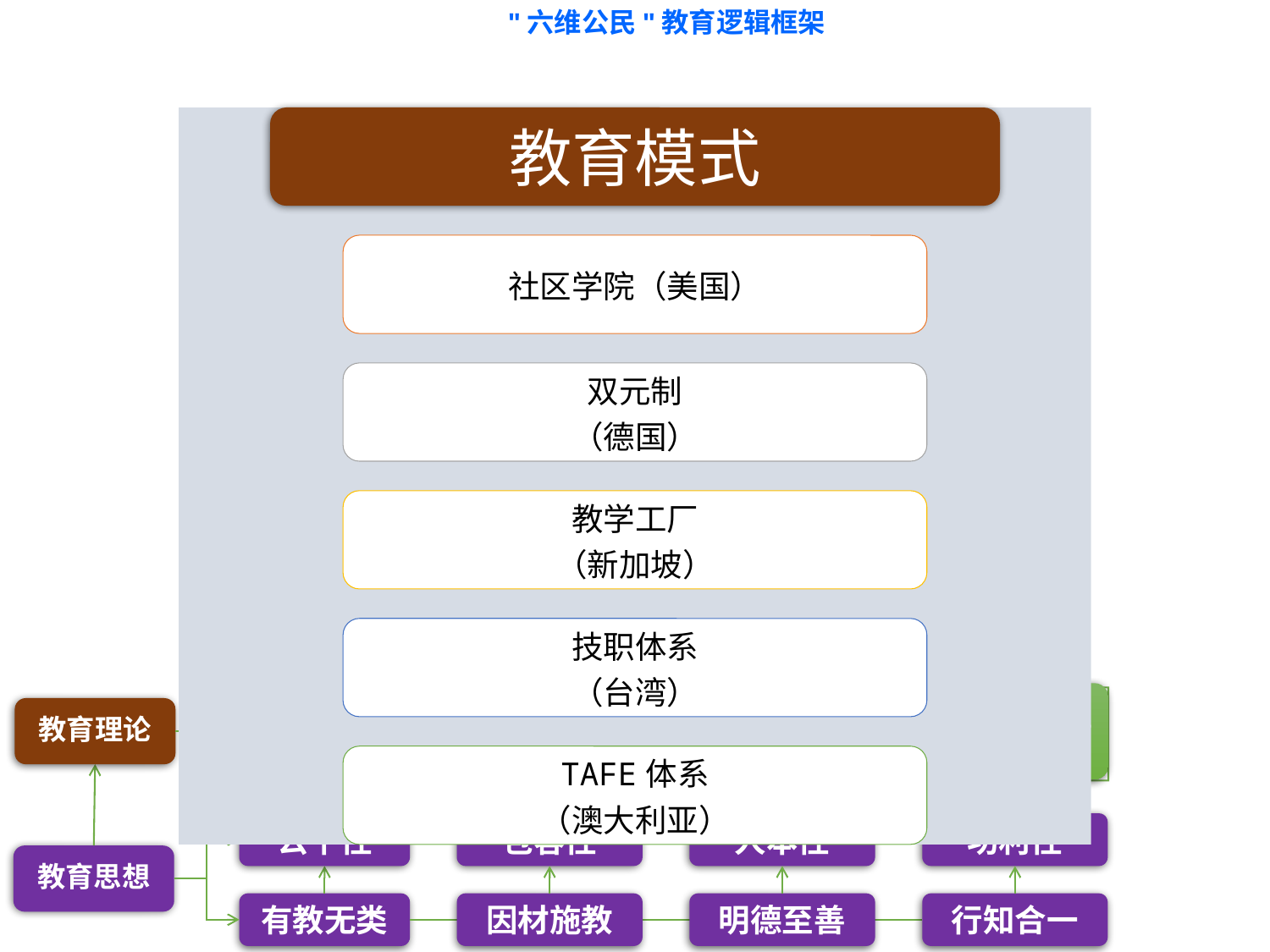

教育模式
社区学院（美国）
双元制
（德国）
教学工厂
（新加坡）
技职体系
（台湾）
TAFE体系
（澳大利亚）

教育人类学
社会学
教育学
心理学
脑神经科学
教育哲学
组织行为学
文化动力学
信息技术学
管理学
教育理论
公平性
包容性
人本性
功利性
教育思想
有教无类
因材施教
明德至善
行知合一